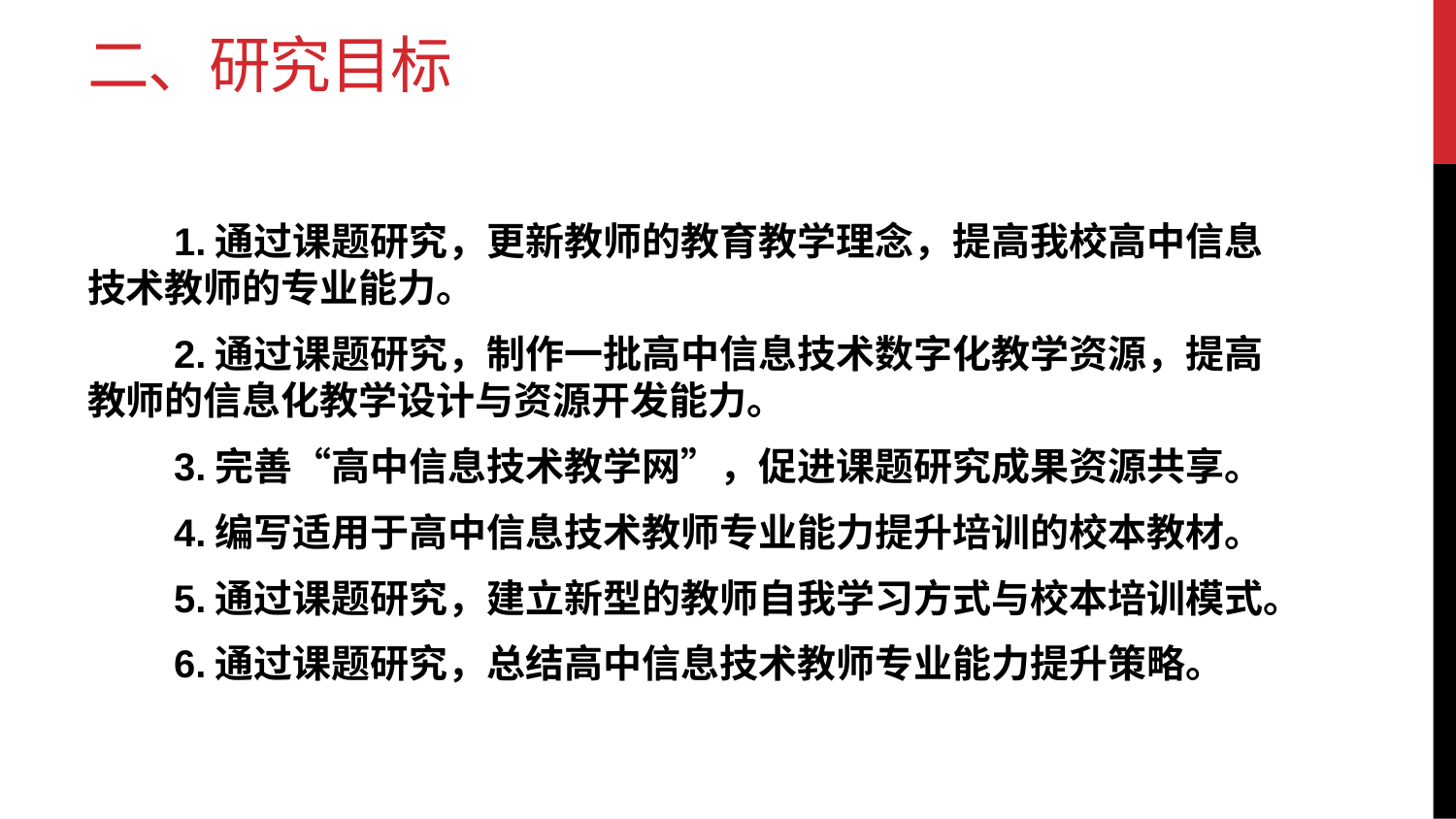

# 二、研究目标
　　1.通过课题研究，更新教师的教育教学理念，提高我校高中信息技术教师的专业能力。
　　2.通过课题研究，制作一批高中信息技术数字化教学资源，提高教师的信息化教学设计与资源开发能力。
　　3.完善“高中信息技术教学网”，促进课题研究成果资源共享。
　　4.编写适用于高中信息技术教师专业能力提升培训的校本教材。
　　5.通过课题研究，建立新型的教师自我学习方式与校本培训模式。
　　6.通过课题研究，总结高中信息技术教师专业能力提升策略。